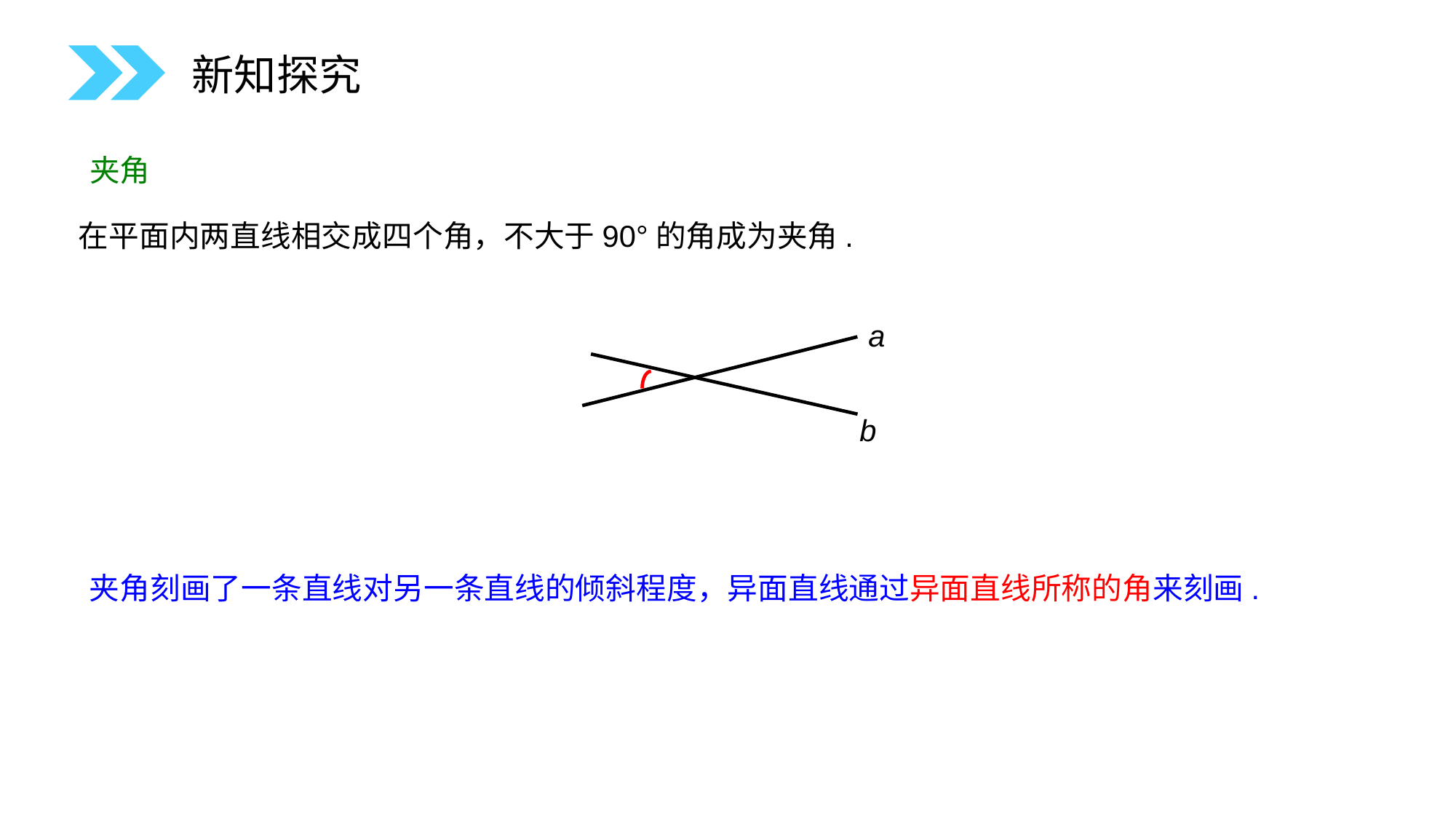

新知探究
夹角
         在平面内两直线相交成四个角，不大于90°的角成为夹角.
a

b
夹角刻画了一条直线对另一条直线的倾斜程度，异面直线通过异面直线所称的角来刻画.